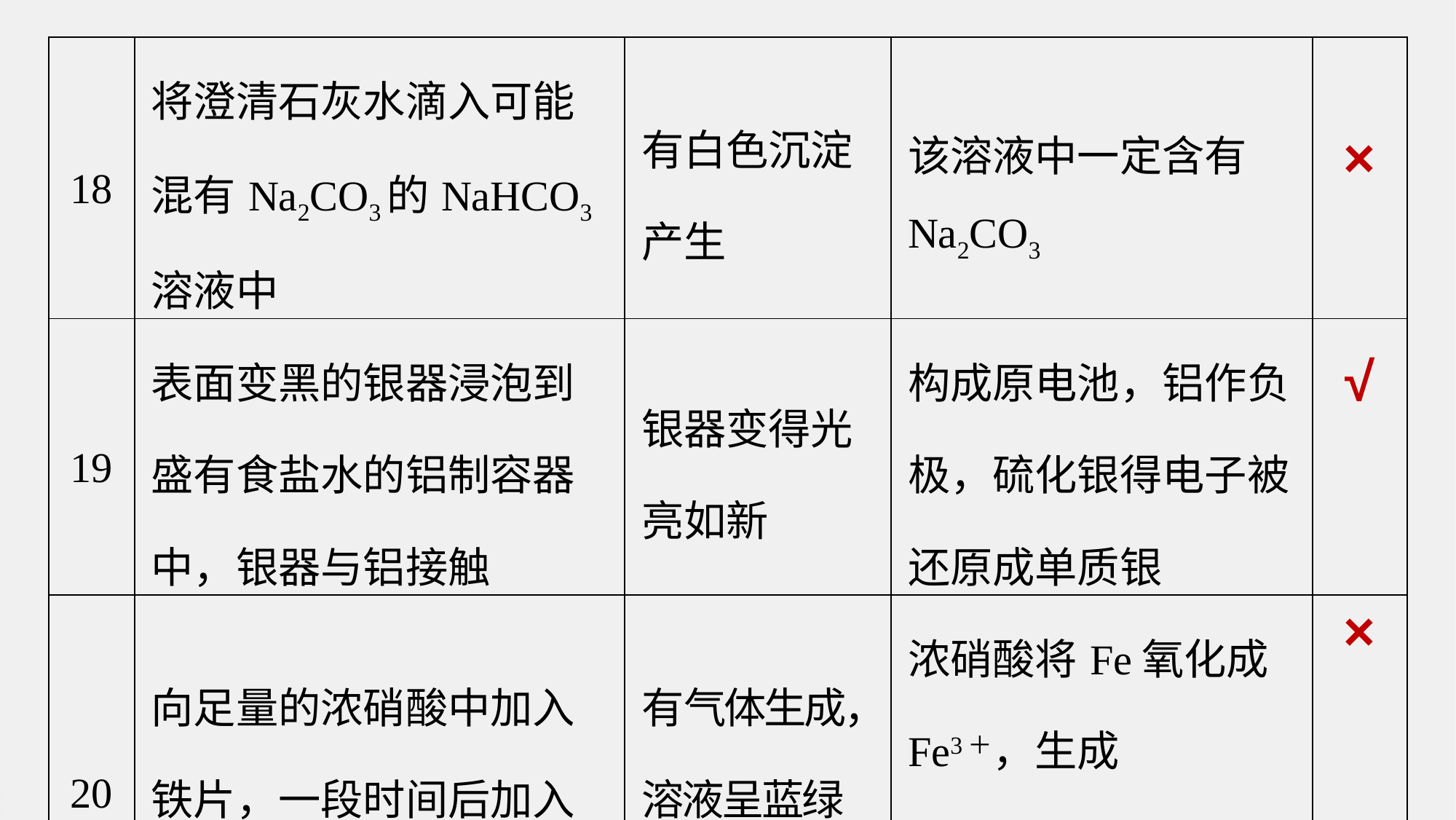

| 18 | 将澄清石灰水滴入可能混有Na2CO3的NaHCO3溶液中 | 有白色沉淀产生 | 该溶液中一定含有Na2CO3 |  |
| --- | --- | --- | --- | --- |
| 19 | 表面变黑的银器浸泡到盛有食盐水的铝制容器中，银器与铝接触 | 银器变得光亮如新 | 构成原电池，铝作负极，硫化银得电子被还原成单质银 |  |
| 20 | 向足量的浓硝酸中加入铁片，一段时间后加入铜粉 | 有气体生成，溶液呈蓝绿色 | 浓硝酸将Fe氧化成Fe3＋，生成NO2，Cu与Fe3＋反应生成Cu2＋ |  |
×
√
×